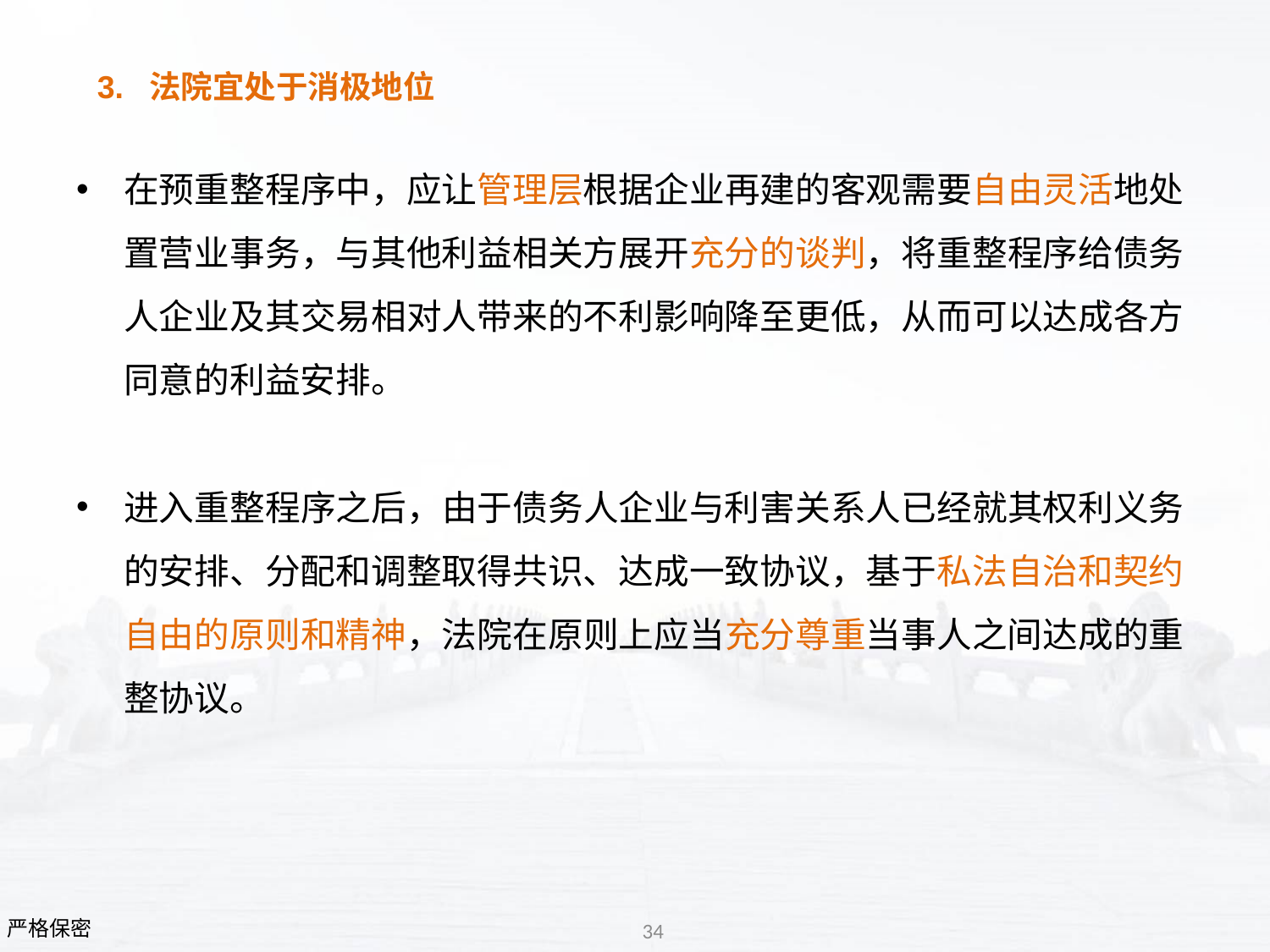

3.  法院宜处于消极地位

在预重整程序中，应让管理层根据企业再建的客观需要自由灵活地处置营业事务，与其他利益相关方展开充分的谈判，将重整程序给债务人企业及其交易相对人带来的不利影响降至更低，从而可以达成各方同意的利益安排。

进入重整程序之后，由于债务人企业与利害关系人已经就其权利义务的安排、分配和调整取得共识、达成一致协议，基于私法自治和契约自由的原则和精神，法院在原则上应当充分尊重当事人之间达成的重整协议。
严格保密
34